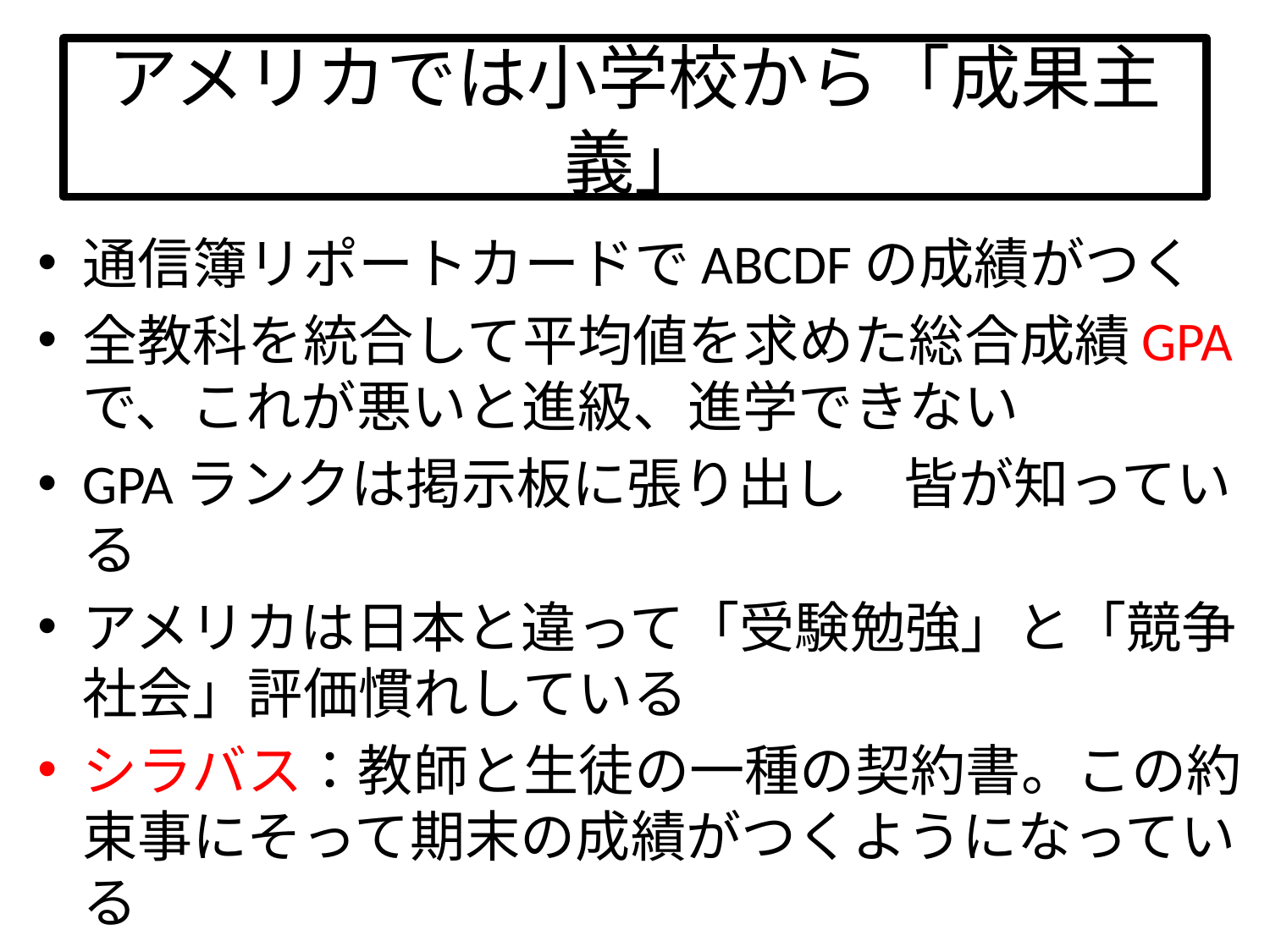

# アメリカでは小学校から「成果主義」
通信簿リポートカードでABCDFの成績がつく
全教科を統合して平均値を求めた総合成績GPAで、これが悪いと進級、進学できない
GPAランクは掲示板に張り出し　皆が知っている
アメリカは日本と違って「受験勉強」と「競争社会」評価慣れしている
シラバス：教師と生徒の一種の契約書。この約束事にそって期末の成績がつくようになっている